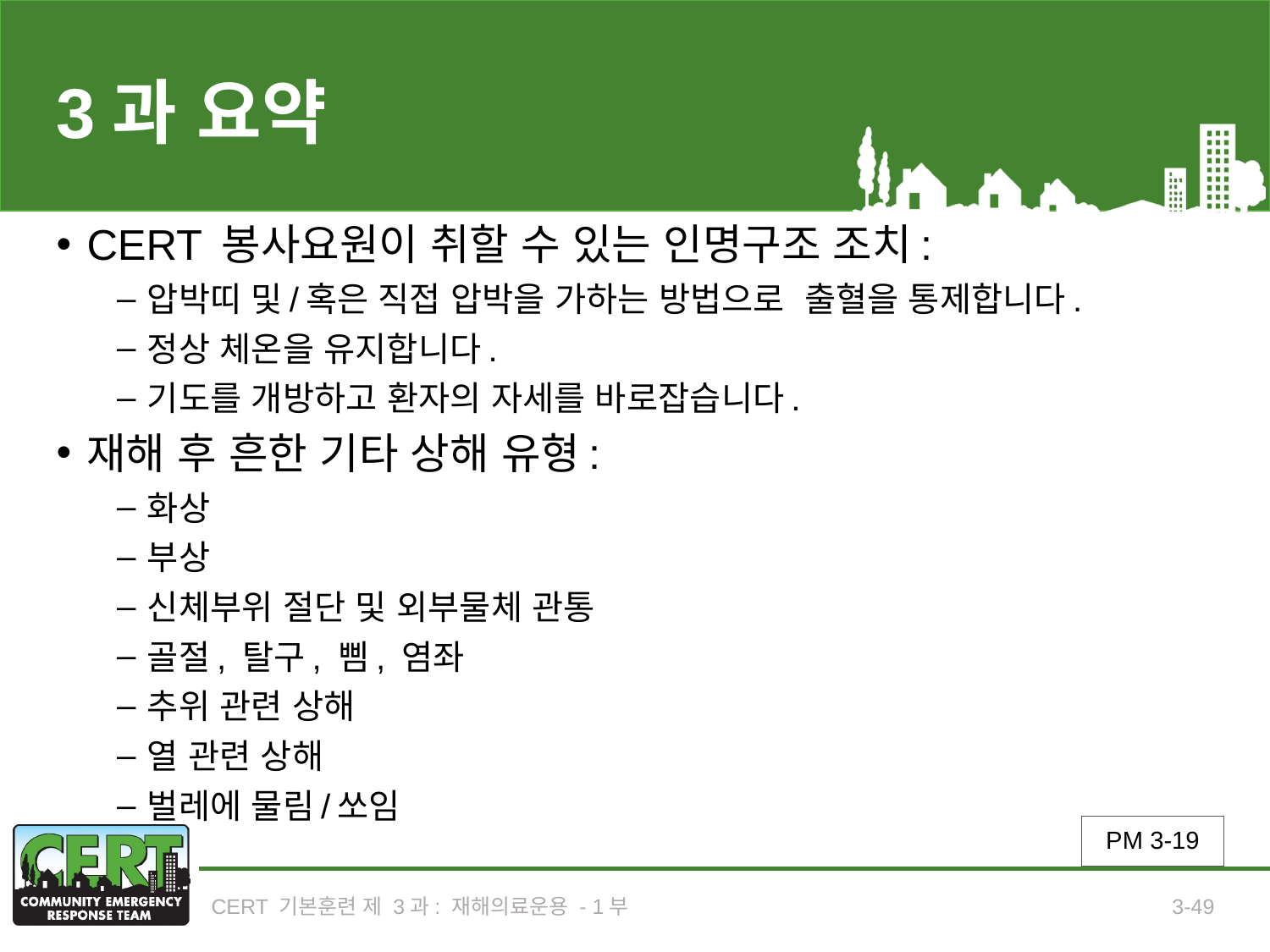

# 3과 요약
CERT 봉사요원이 취할 수 있는 인명구조 조치:
압박띠 및/혹은 직접 압박을 가하는 방법으로  출혈을 통제합니다.
정상 체온을 유지합니다.
기도를 개방하고 환자의 자세를 바로잡습니다.
재해 후 흔한 기타 상해 유형:
화상
부상
신체부위 절단 및 외부물체 관통
골절, 탈구, 삠, 염좌
추위 관련 상해
열 관련 상해
벌레에 물림/쏘임

PM 3-19
CERT 기본훈련 제 3과: 재해의료운용 - 1부
3-49